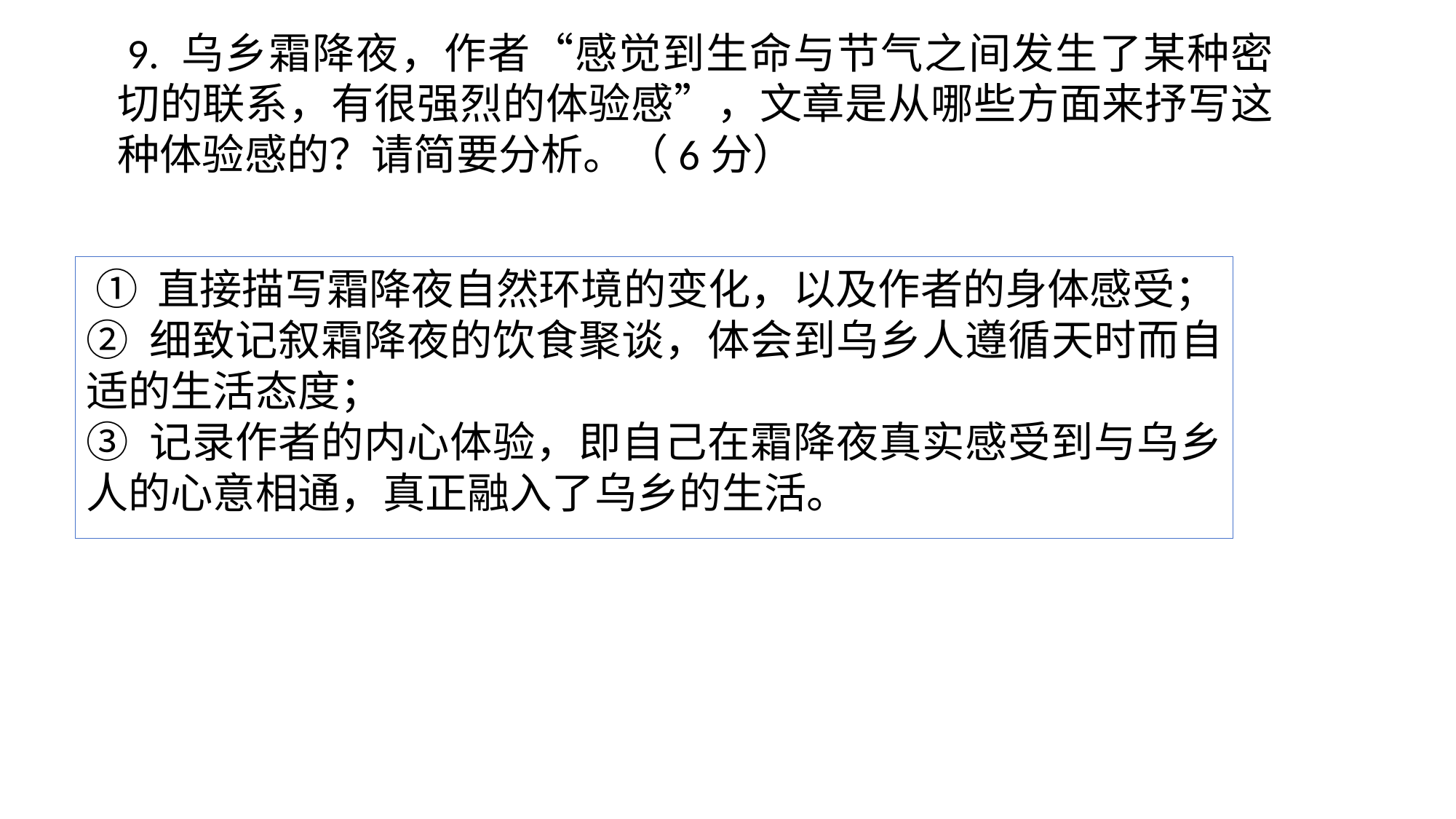

9. 乌乡霜降夜，作者“感觉到生命与节气之间发生了某种密切的联系，有很强烈的体验感”，文章是从哪些方面来抒写这种体验感的？请简要分析。（6分）
 ① 直接描写霜降夜自然环境的变化，以及作者的身体感受；
② 细致记叙霜降夜的饮食聚谈，体会到乌乡人遵循天时而自适的生活态度；
③ 记录作者的内心体验，即自己在霜降夜真实感受到与乌乡人的心意相通，真正融入了乌乡的生活。